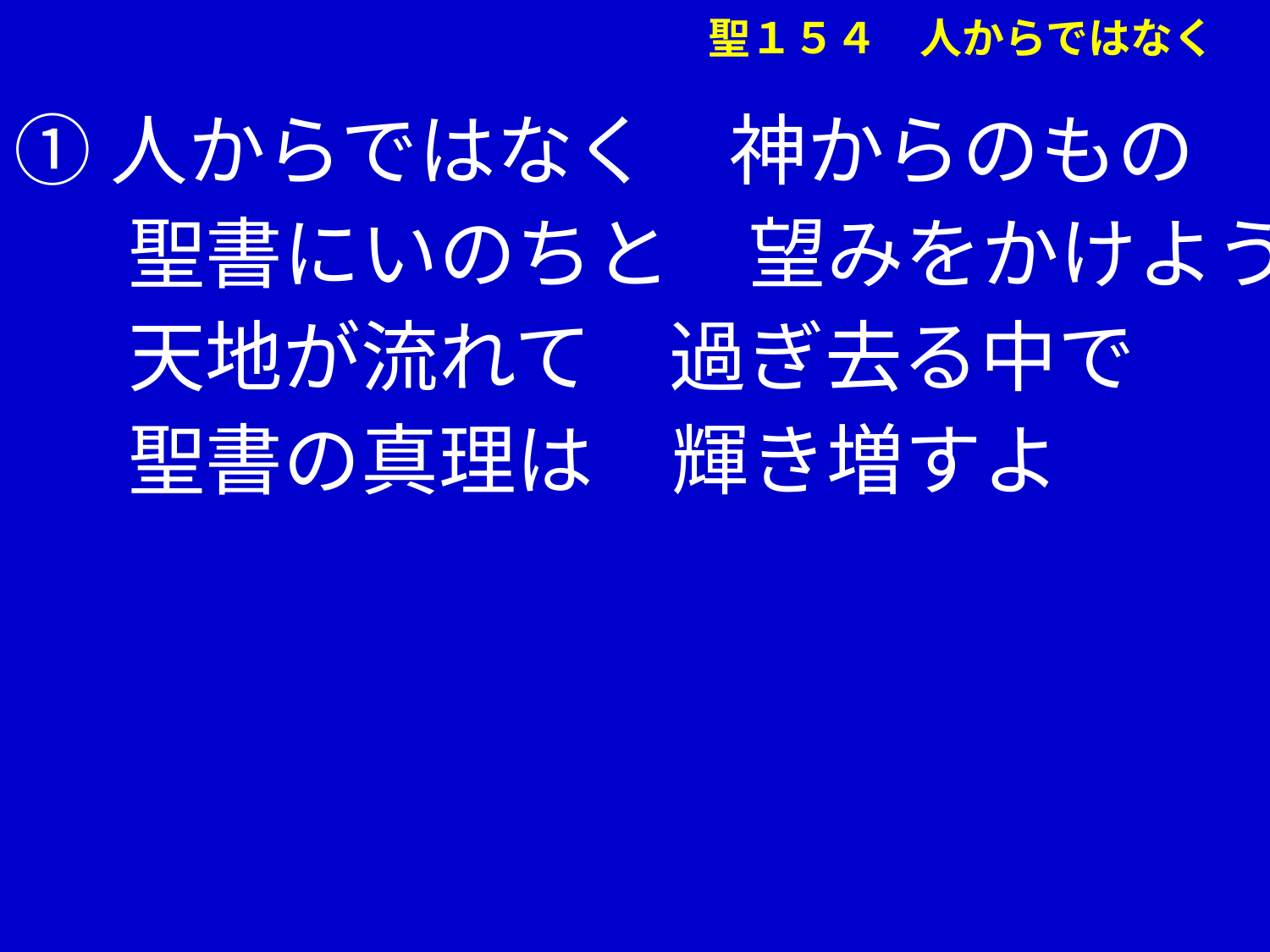

①人からではなく　神からのもの
 　聖書にいのちと　望みをかけよう
 　天地が流れて　過ぎ去る中で
 　聖書の真理は　輝き増すよ

聖１５４　人からではなく